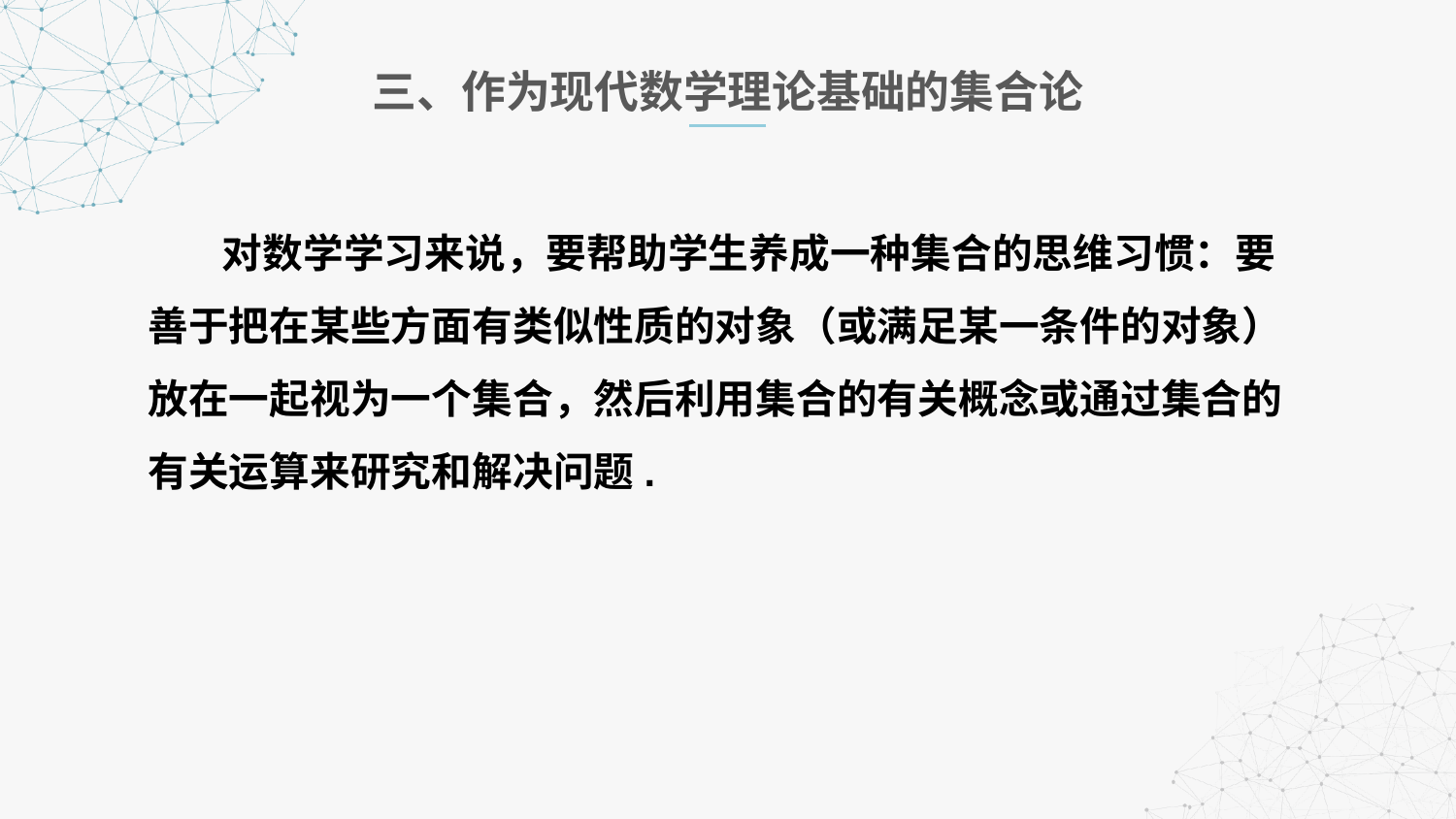

三、作为现代数学理论基础的集合论
       对数学学习来说，要帮助学生养成一种集合的思维习惯：要善于把在某些方面有类似性质的对象（或满足某一条件的对象）放在一起视为一个集合，然后利用集合的有关概念或通过集合的有关运算来研究和解决问题.